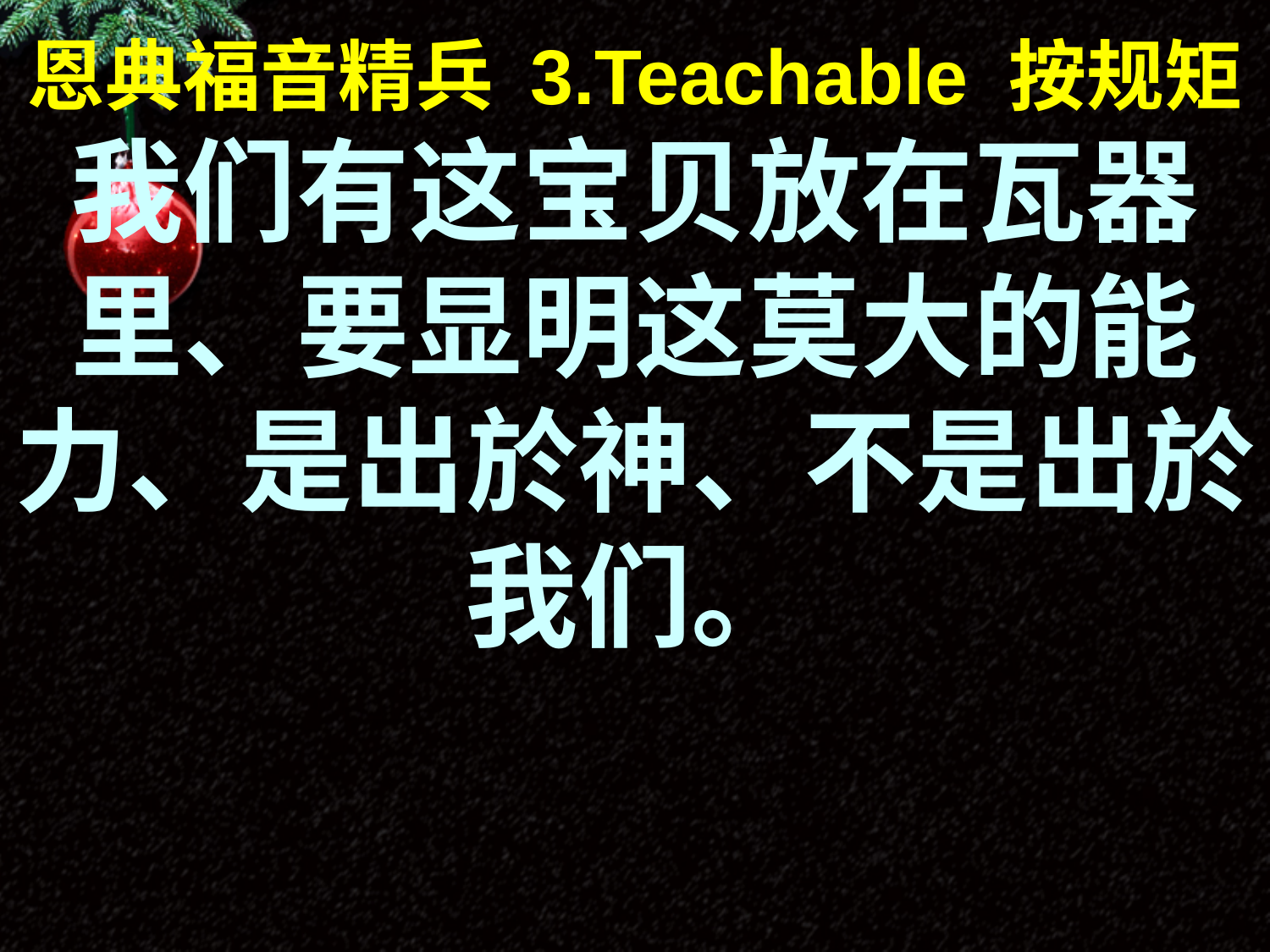

恩典福音精兵 3.Teachable 按规矩
我们有这宝贝放在瓦器里、要显明这莫大的能力、是出於神、不是出於我们。